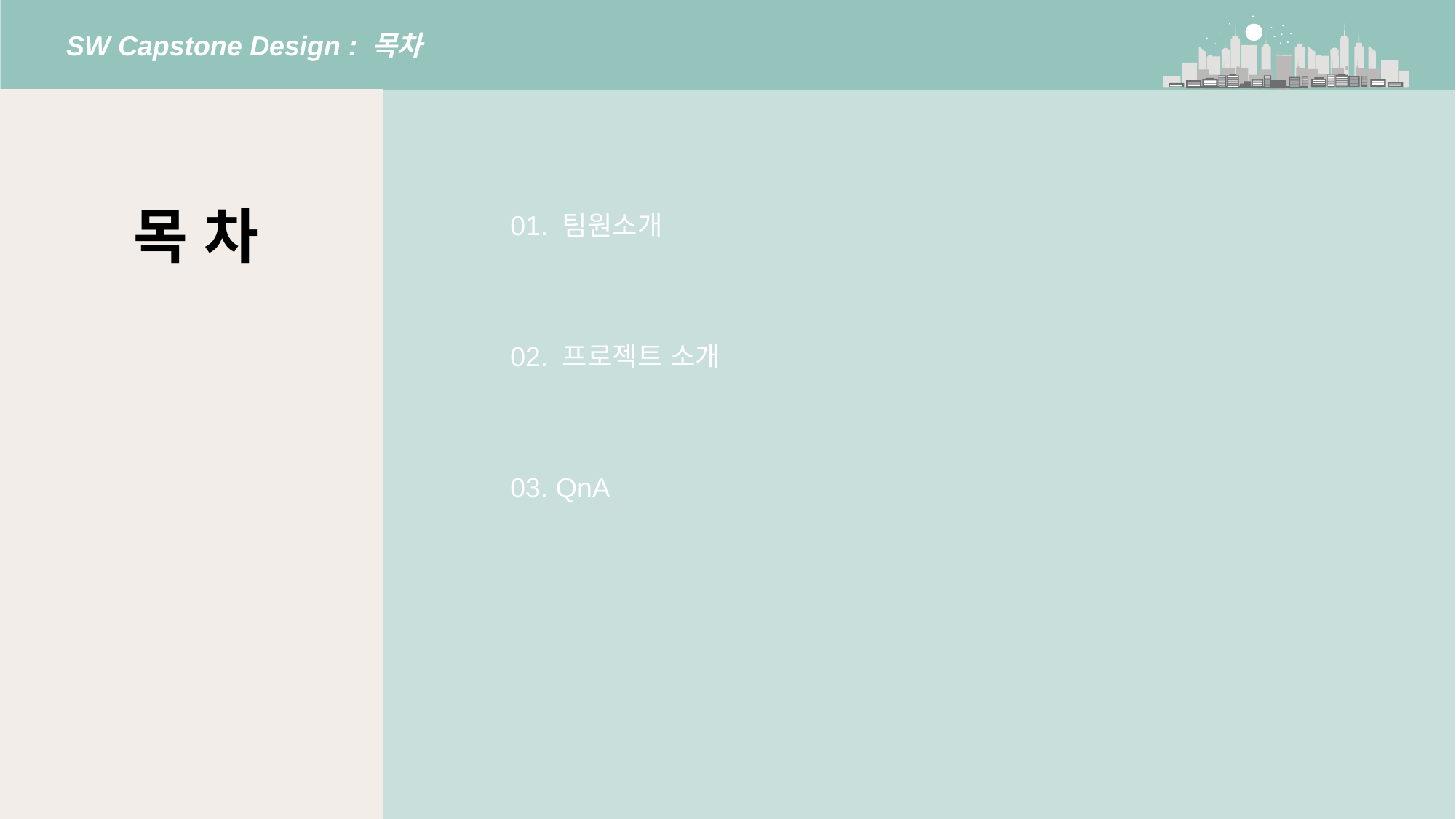

SW Capstone Design : 목차

목 차
01. 팀원소개

02. 프로젝트 소개

03. QnA